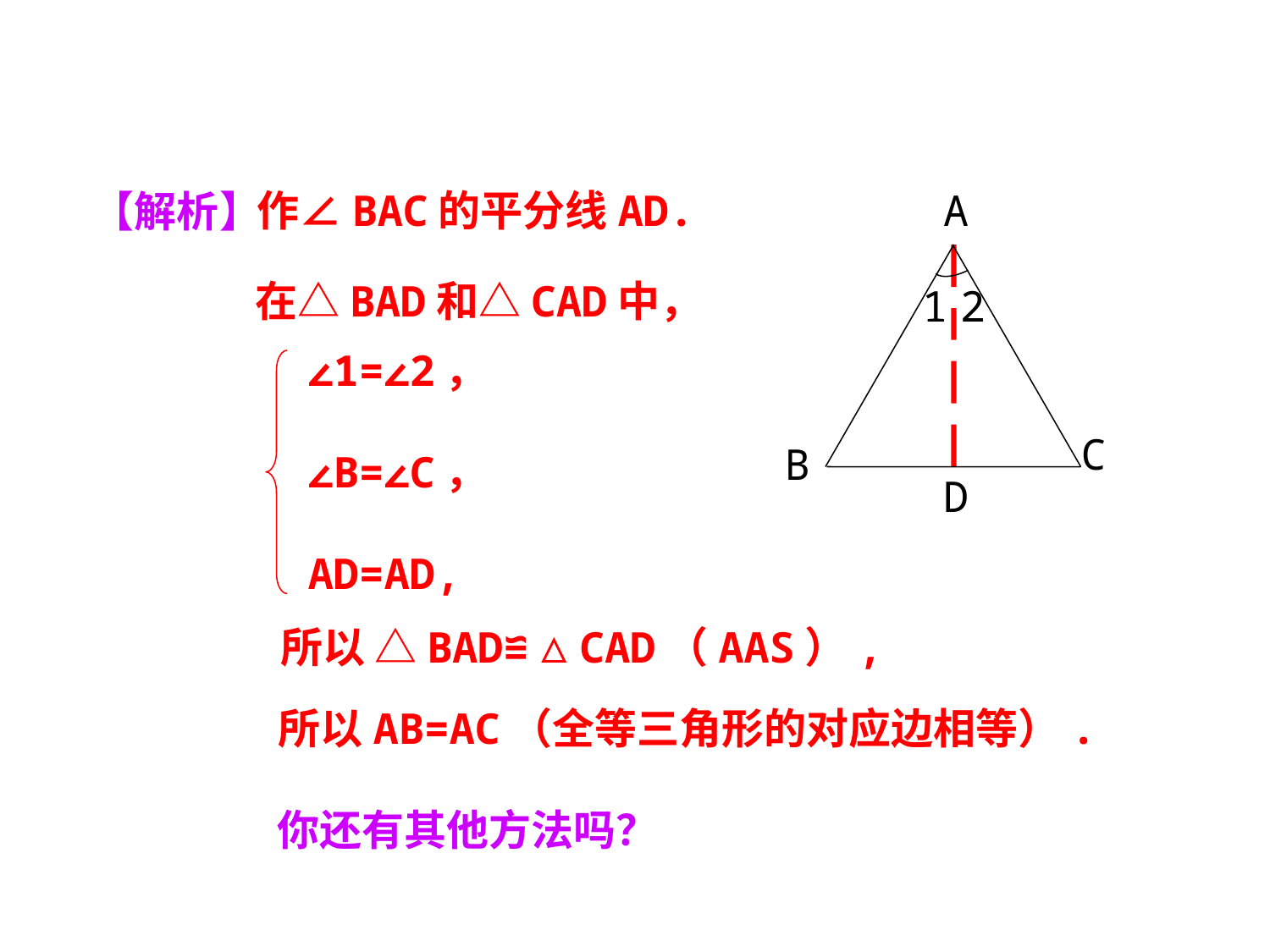

作∠BAC的平分线AD.
A
【解析】

在△BAD和△CAD中，
1
2

∠1=∠2，

∠B=∠C，

AD=AD,

C

B
D

所以 △BAD≌△CAD（AAS）,
所以AB=AC（全等三角形的对应边相等）.
你还有其他方法吗？